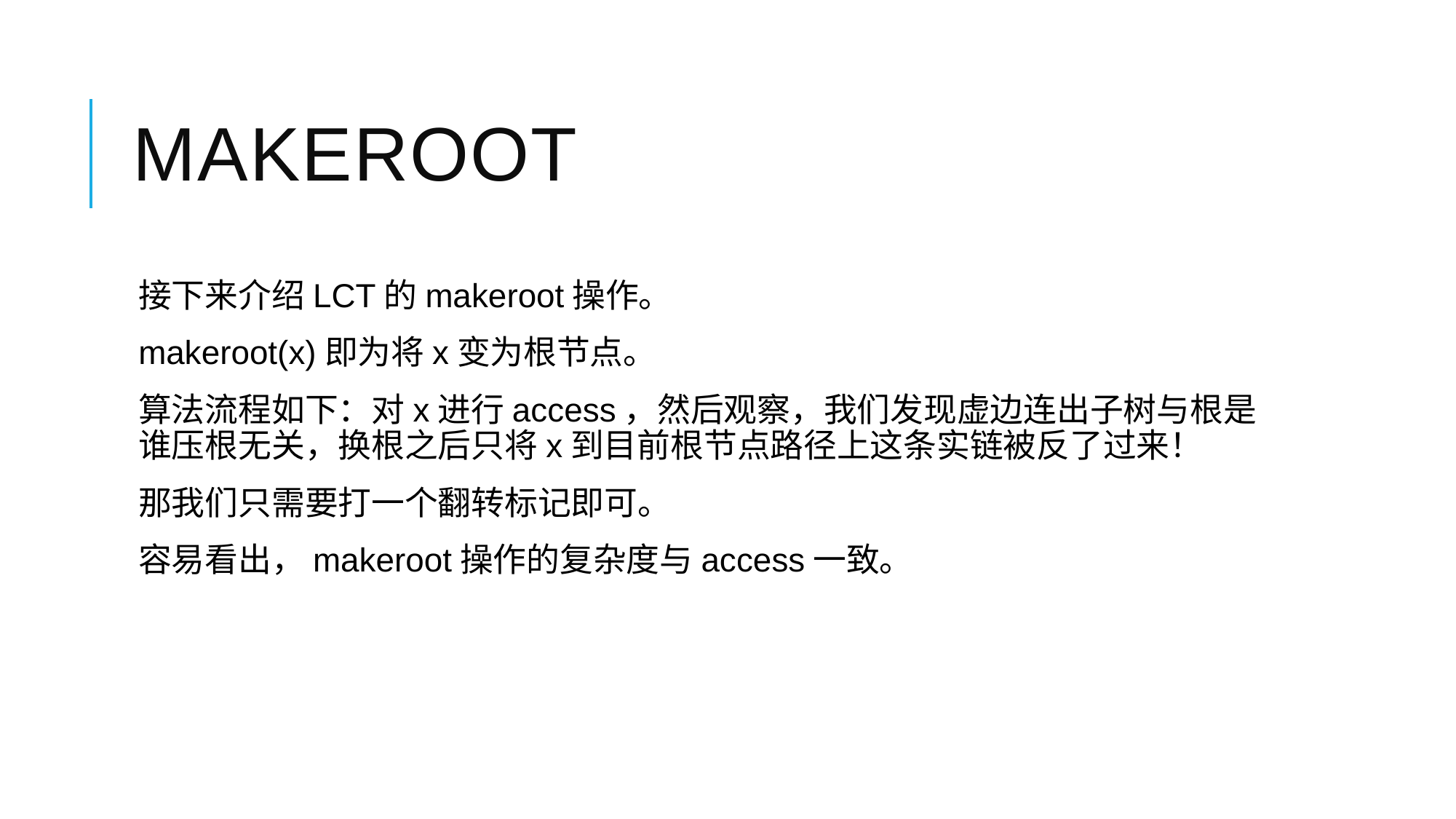

# makeroot
接下来介绍LCT的makeroot操作。
makeroot(x)即为将x变为根节点。
算法流程如下：对x进行access，然后观察，我们发现虚边连出子树与根是谁压根无关，换根之后只将x到目前根节点路径上这条实链被反了过来！
那我们只需要打一个翻转标记即可。
容易看出，makeroot操作的复杂度与access一致。